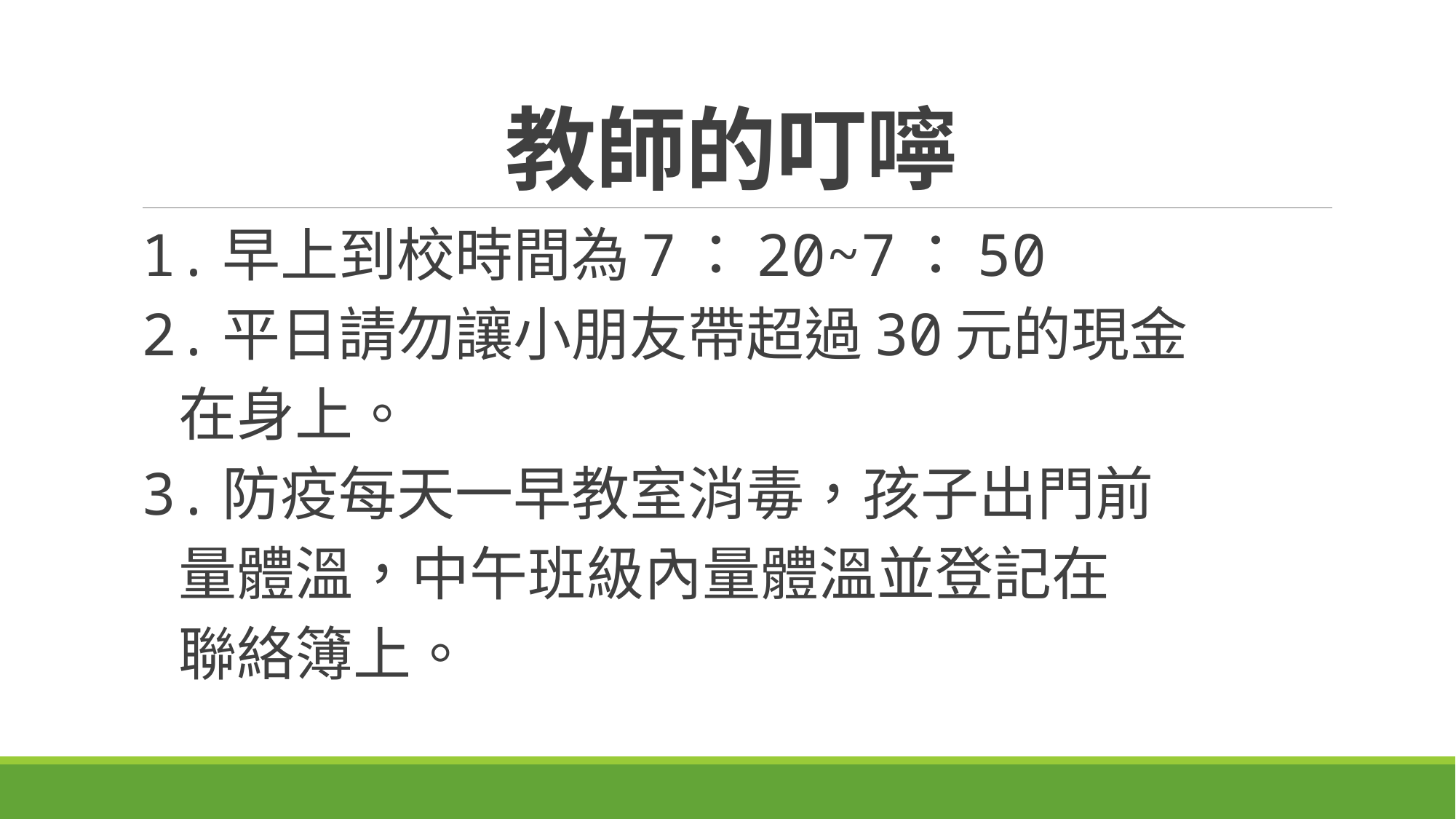

# 教師的叮嚀
1.早上到校時間為7：20~7：50
2.平日請勿讓小朋友帶超過30元的現金
  在身上。
3.防疫每天一早教室消毒，孩子出門前
  量體溫，中午班級內量體溫並登記在
  聯絡簿上。